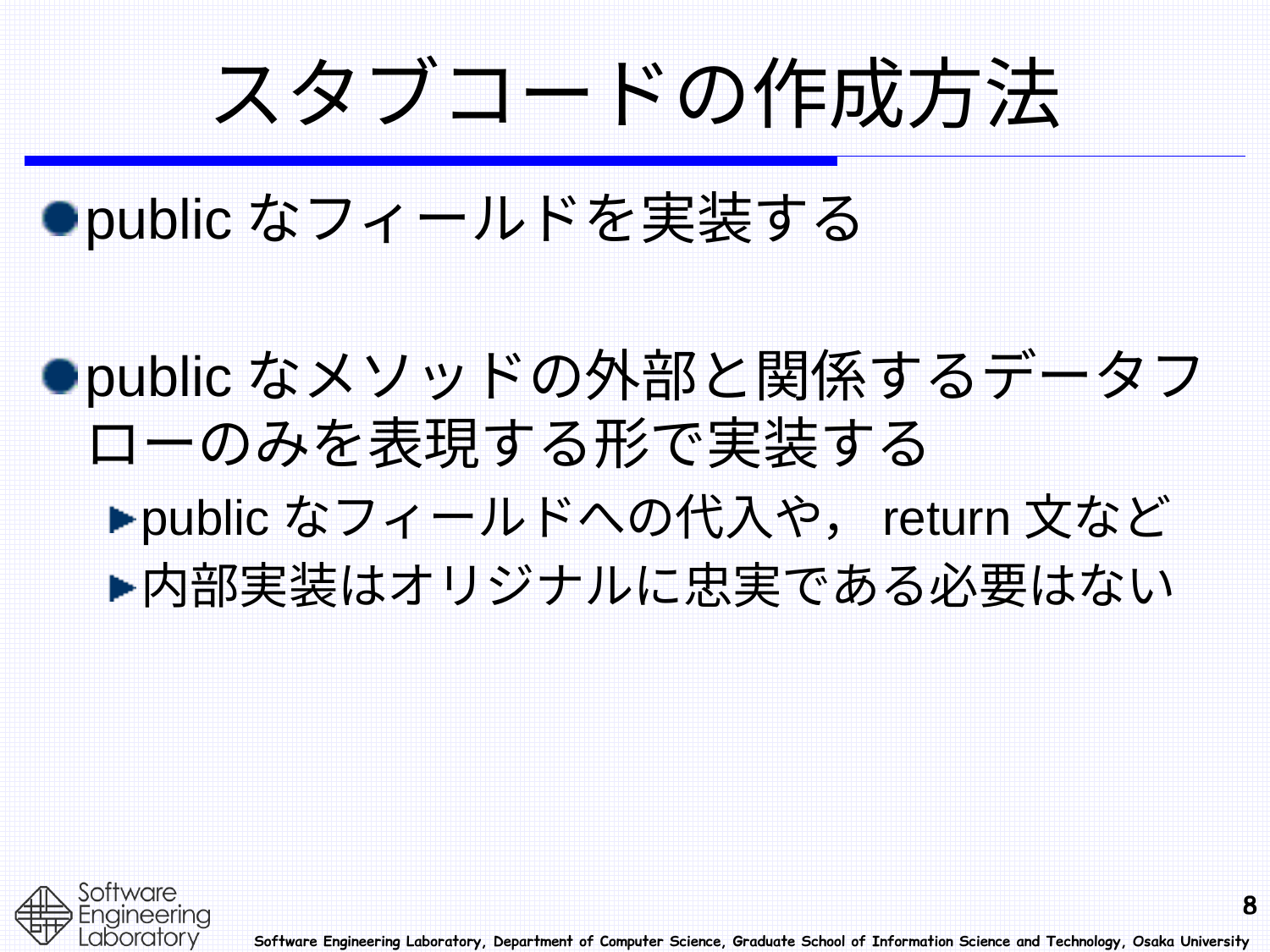

# スタブコードの作成方法
publicなフィールドを実装する

publicなメソッドの外部と関係するデータフローのみを表現する形で実装する
publicなフィールドへの代入や，return文など
内部実装はオリジナルに忠実である必要はない